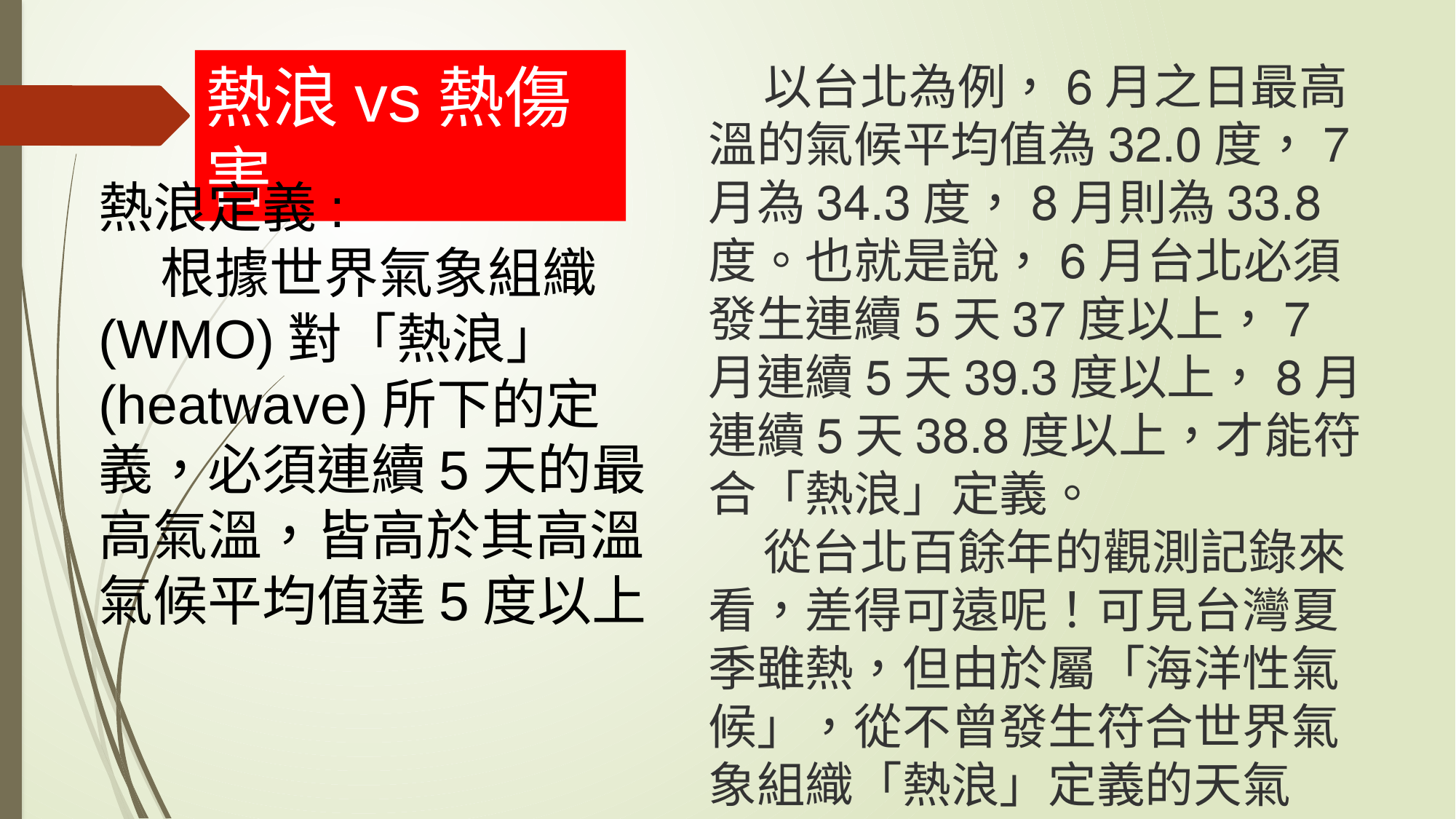

熱浪vs熱傷害
    以台北為例，6月之日最高溫的氣候平均值為32.0度，7月為34.3度，8月則為33.8度。也就是說，6月台北必須發生連續5天37度以上，7月連續5天39.3度以上，8月連續5天38.8度以上，才能符合「熱浪」定義。
    從台北百餘年的觀測記錄來看，差得可遠呢！可見台灣夏季雖熱，但由於屬「海洋性氣候」，從不曾發生符合世界氣象組織「熱浪」定義的天氣
熱浪定義:
    根據世界氣象組織(WMO)對「熱浪」(heatwave)所下的定義，必須連續5天的最高氣溫，皆高於其高溫氣候平均值達5度以上